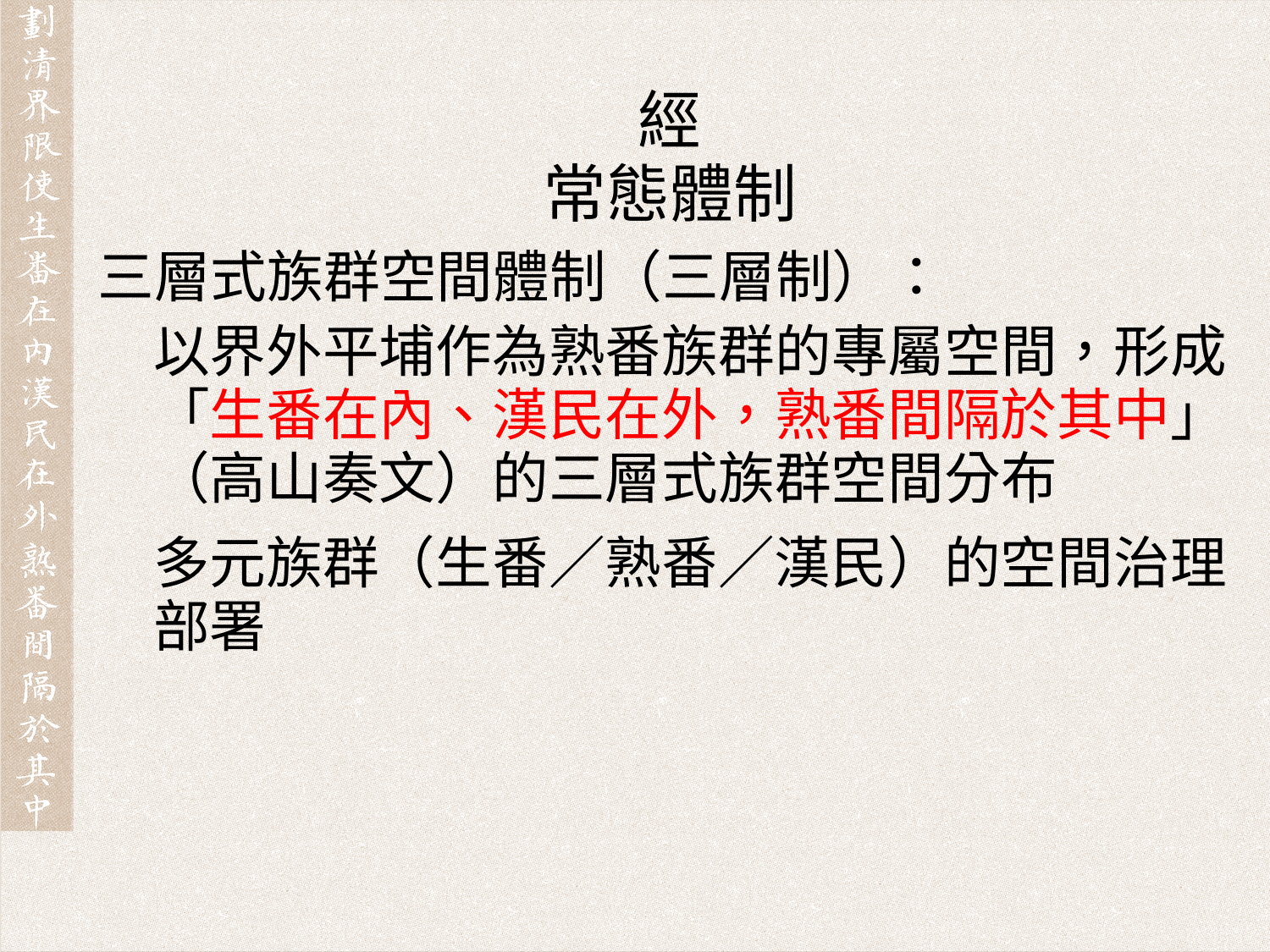

經
常態體制
三層式族群空間體制（三層制）：
以界外平埔作為熟番族群的專屬空間，形成「生番在內、漢民在外，熟番間隔於其中」（高山奏文）的三層式族群空間分布
多元族群（生番／熟番／漢民）的空間治理部署